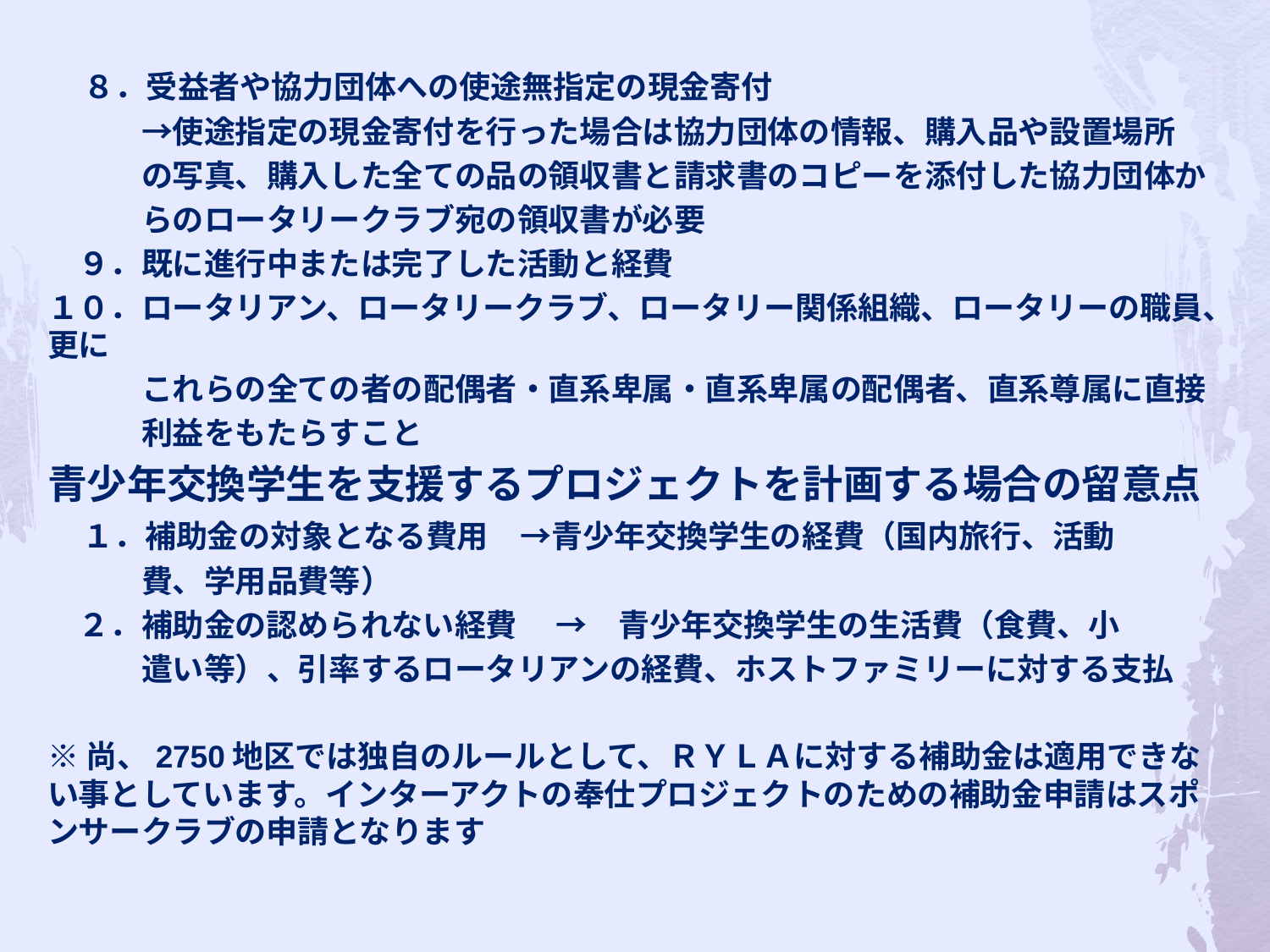

８．受益者や協力団体への使途無指定の現金寄付
　　　→使途指定の現金寄付を行った場合は協力団体の情報、購入品や設置場所
　　　の写真、購入した全ての品の領収書と請求書のコピーを添付した協力団体か
　　　らのロータリークラブ宛の領収書が必要
　９．既に進行中または完了した活動と経費
１０．ロータリアン、ロータリークラブ、ロータリー関係組織、ロータリーの職員、更に
　　　これらの全ての者の配偶者・直系卑属・直系卑属の配偶者、直系尊属に直接
　　　利益をもたらすこと
青少年交換学生を支援するプロジェクトを計画する場合の留意点
　１．補助金の対象となる費用　→青少年交換学生の経費（国内旅行、活動
　　　費、学用品費等）
　２．補助金の認められない経費　 →　青少年交換学生の生活費（食費、小
　　　遣い等）、引率するロータリアンの経費、ホストファミリーに対する支払

※尚、2750地区では独自のルールとして、ＲＹＬＡに対する補助金は適用できない事としています。インターアクトの奉仕プロジェクトのための補助金申請はスポンサークラブの申請となります